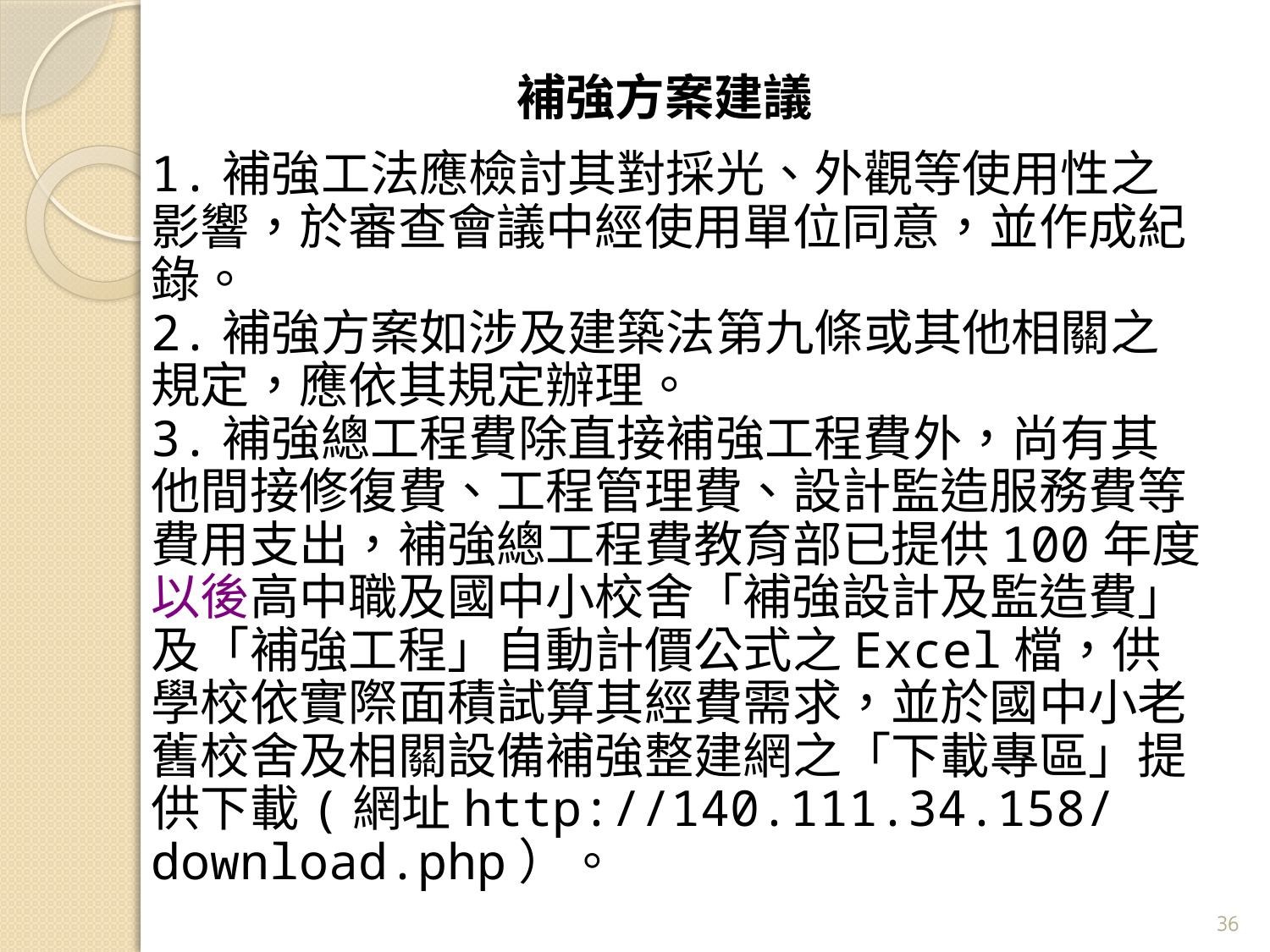

補強方案建議
1.補強工法應檢討其對採光、外觀等使用性之影響，於審查會議中經使用單位同意，並作成紀錄。
2.補強方案如涉及建築法第九條或其他相關之規定，應依其規定辦理。
3.補強總工程費除直接補強工程費外，尚有其他間接修復費、工程管理費、設計監造服務費等費用支出，補強總工程費教育部已提供100年度以後高中職及國中小校舍「補強設計及監造費」及「補強工程」自動計價公式之Excel檔，供學校依實際面積試算其經費需求，並於國中小老舊校舍及相關設備補強整建網之「下載專區」提供下載(網址http://140.111.34.158/download.php）。
36